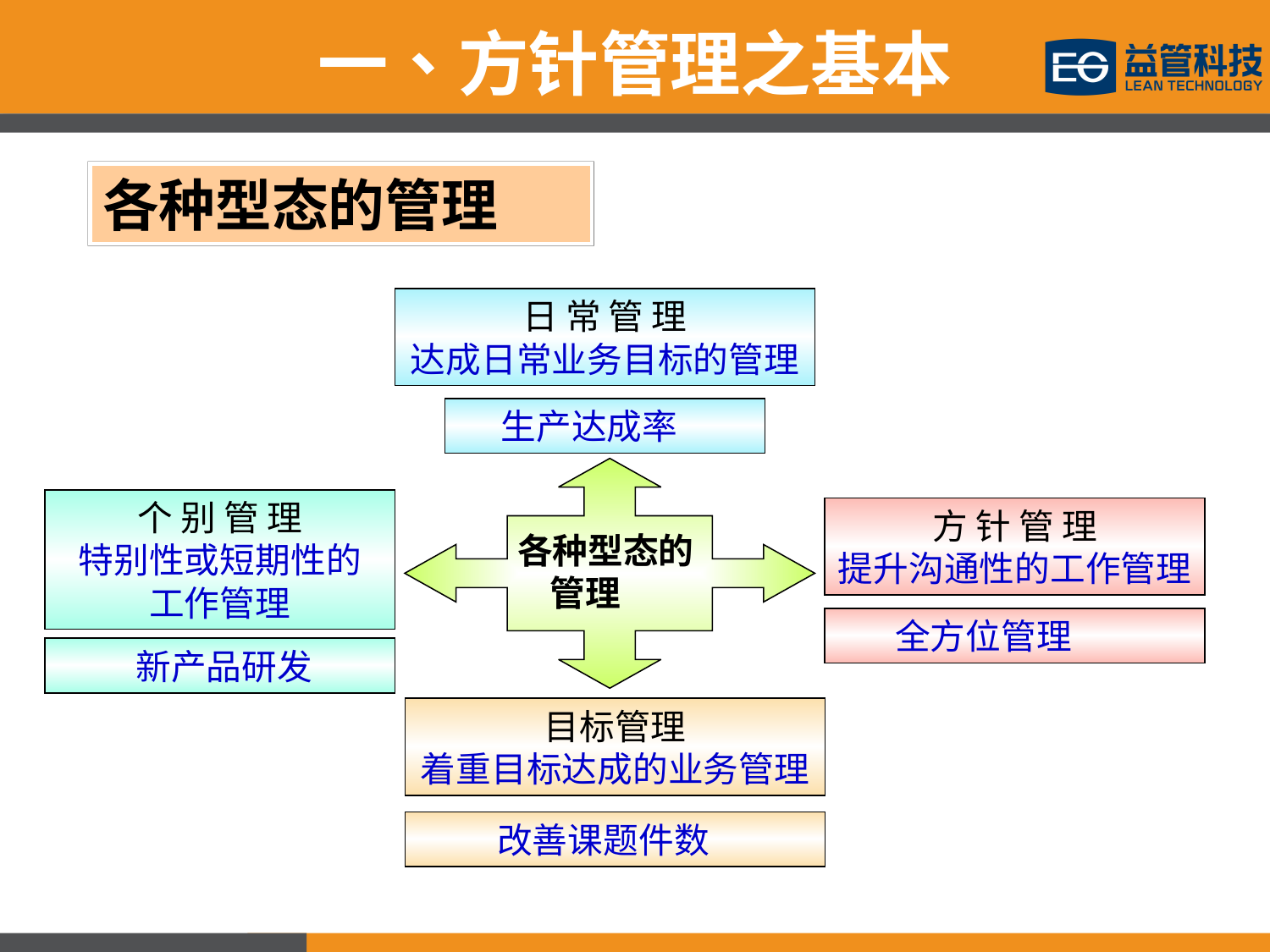

一、方针管理之基本
各种型态的管理
日 常 管 理
达成日常业务目标的管理
生产达成率

各种型态的
   管理
个 别 管 理
特别性或短期性的
工作管理
方 针 管 理
提升沟通性的工作管理
全方位管理
    新产品研发
目标管理
着重目标达成的业务管理
改善课题件数